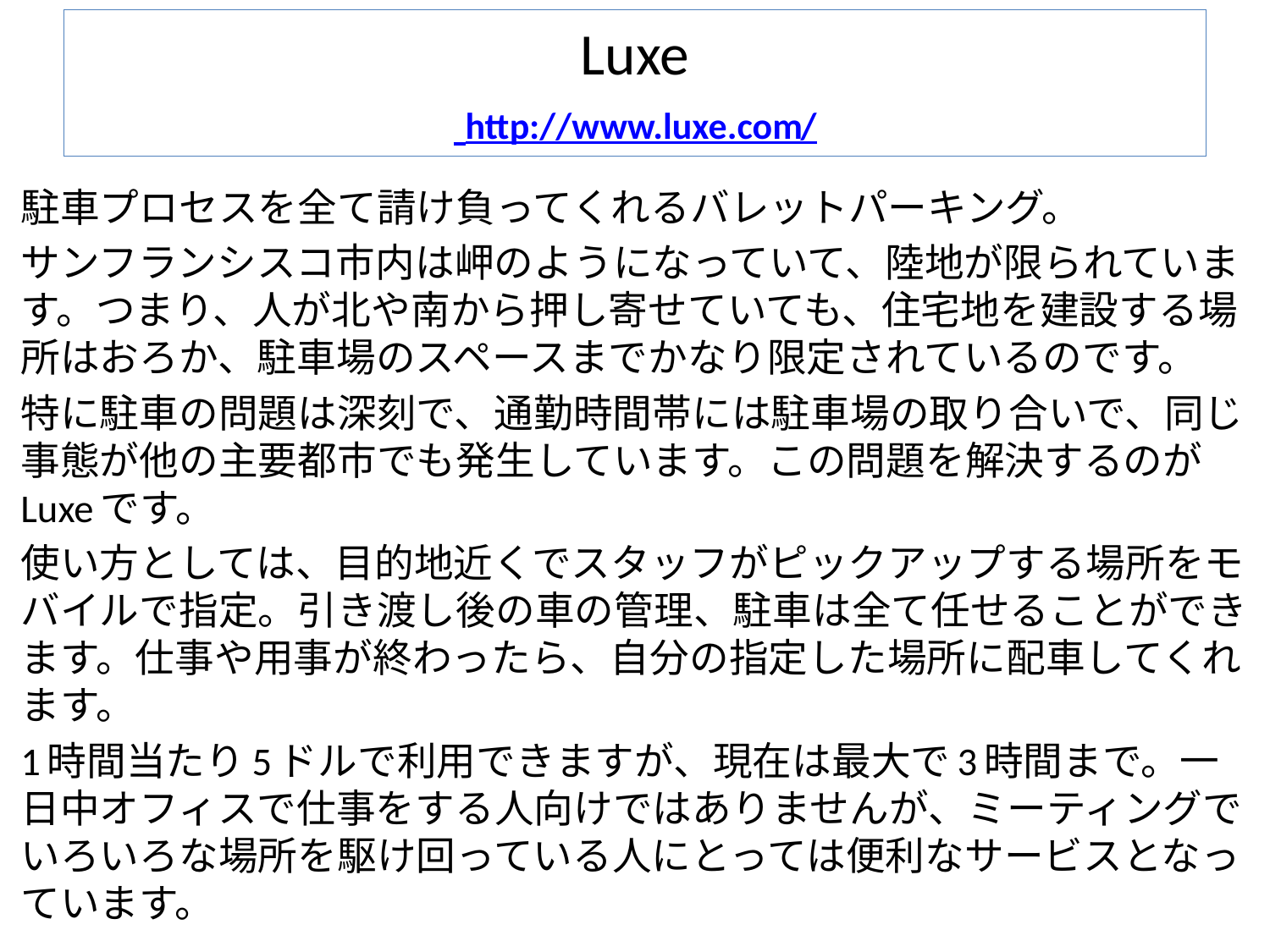

# Luxe http://www.luxe.com/
駐車プロセスを全て請け負ってくれるバレットパーキング。
サンフランシスコ市内は岬のようになっていて、陸地が限られています。つまり、人が北や南から押し寄せていても、住宅地を建設する場所はおろか、駐車場のスペースまでかなり限定されているのです。
特に駐車の問題は深刻で、通勤時間帯には駐車場の取り合いで、同じ事態が他の主要都市でも発生しています。この問題を解決するのがLuxeです。
使い方としては、目的地近くでスタッフがピックアップする場所をモバイルで指定。引き渡し後の車の管理、駐車は全て任せることができます。仕事や用事が終わったら、自分の指定した場所に配車してくれます。
1時間当たり5ドルで利用できますが、現在は最大で3時間まで。一日中オフィスで仕事をする人向けではありませんが、ミーティングでいろいろな場所を駆け回っている人にとっては便利なサービスとなっています。